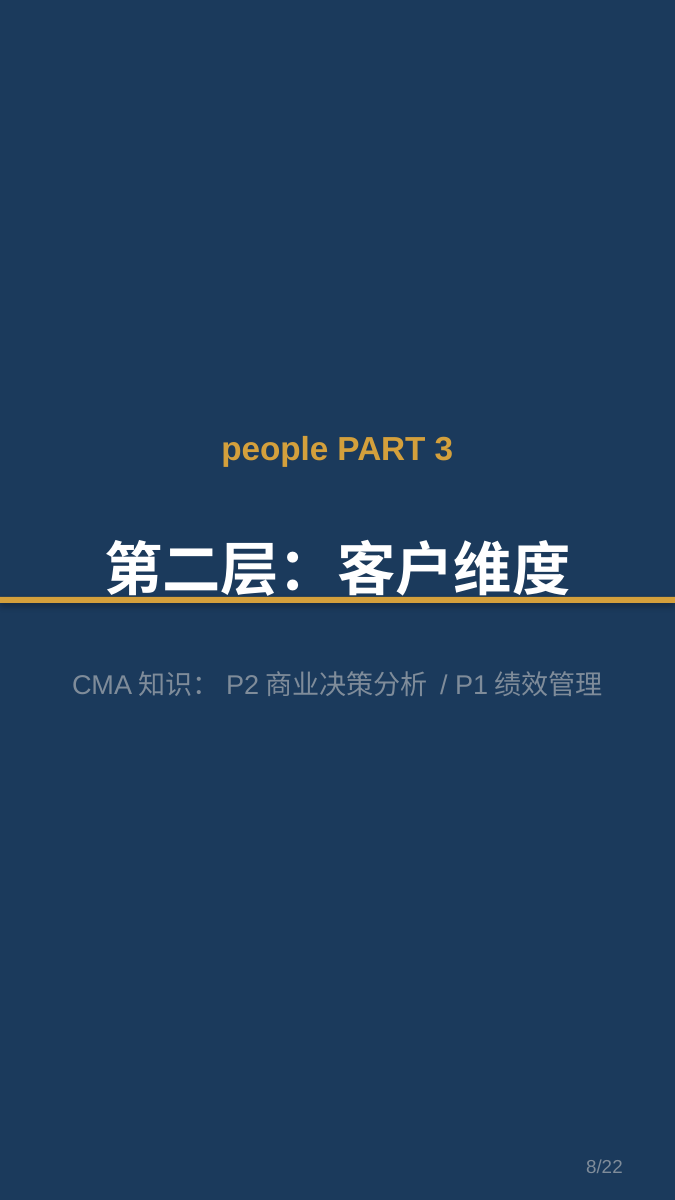

people PART 3
第二层：客户维度

CMA知识：P2商业决策分析 / P1绩效管理
8/22